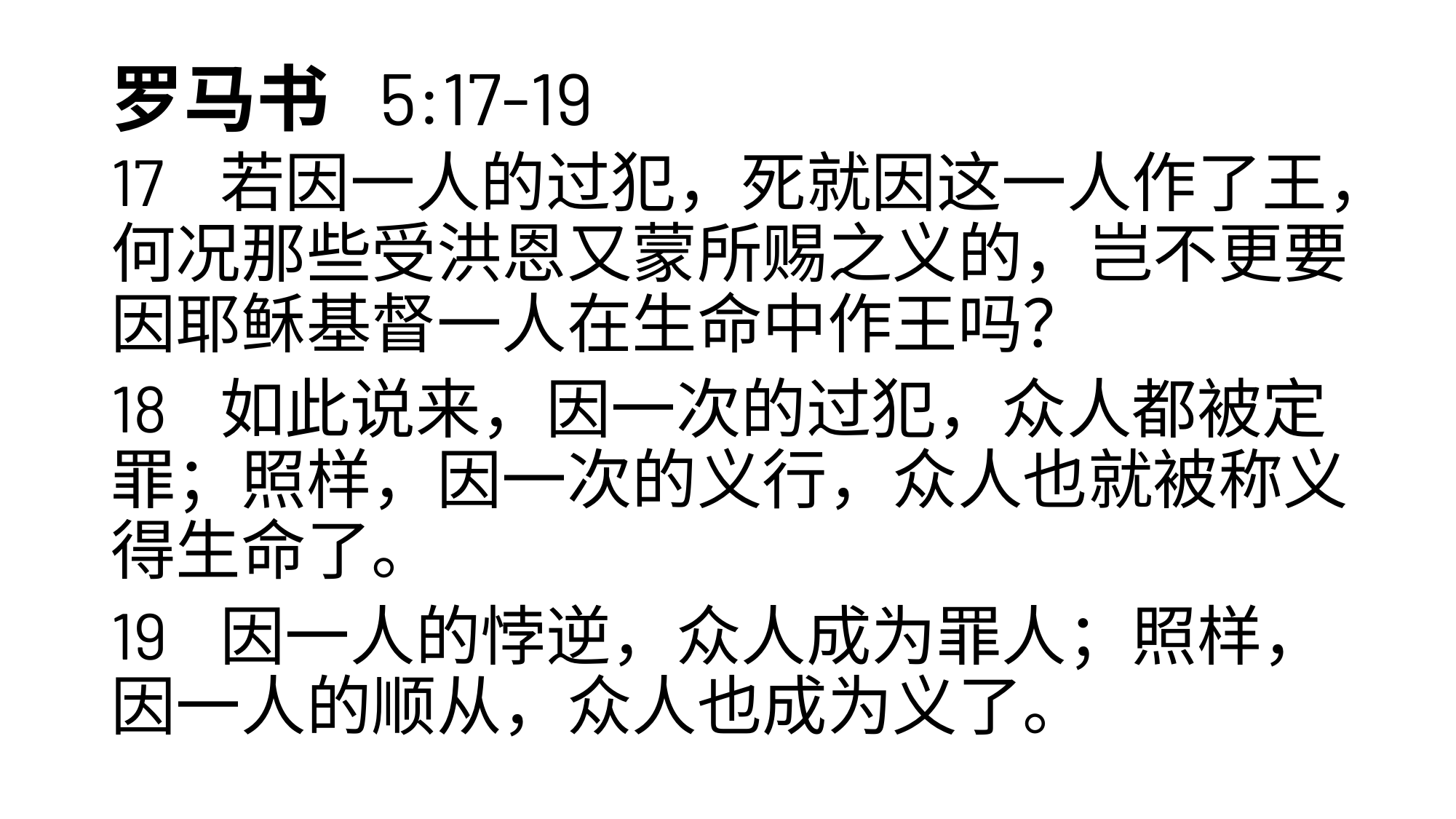

# 罗马书  5:17-19
17	若因一人的过犯，死就因这一人作了王，何况那些受洪恩又蒙所赐之义的，岂不更要因耶稣基督一人在生命中作王吗？
18	如此说来，因一次的过犯，众人都被定罪；照样，因一次的义行，众人也就被称义得生命了。
19	因一人的悖逆，众人成为罪人；照样，因一人的顺从，众人也成为义了。